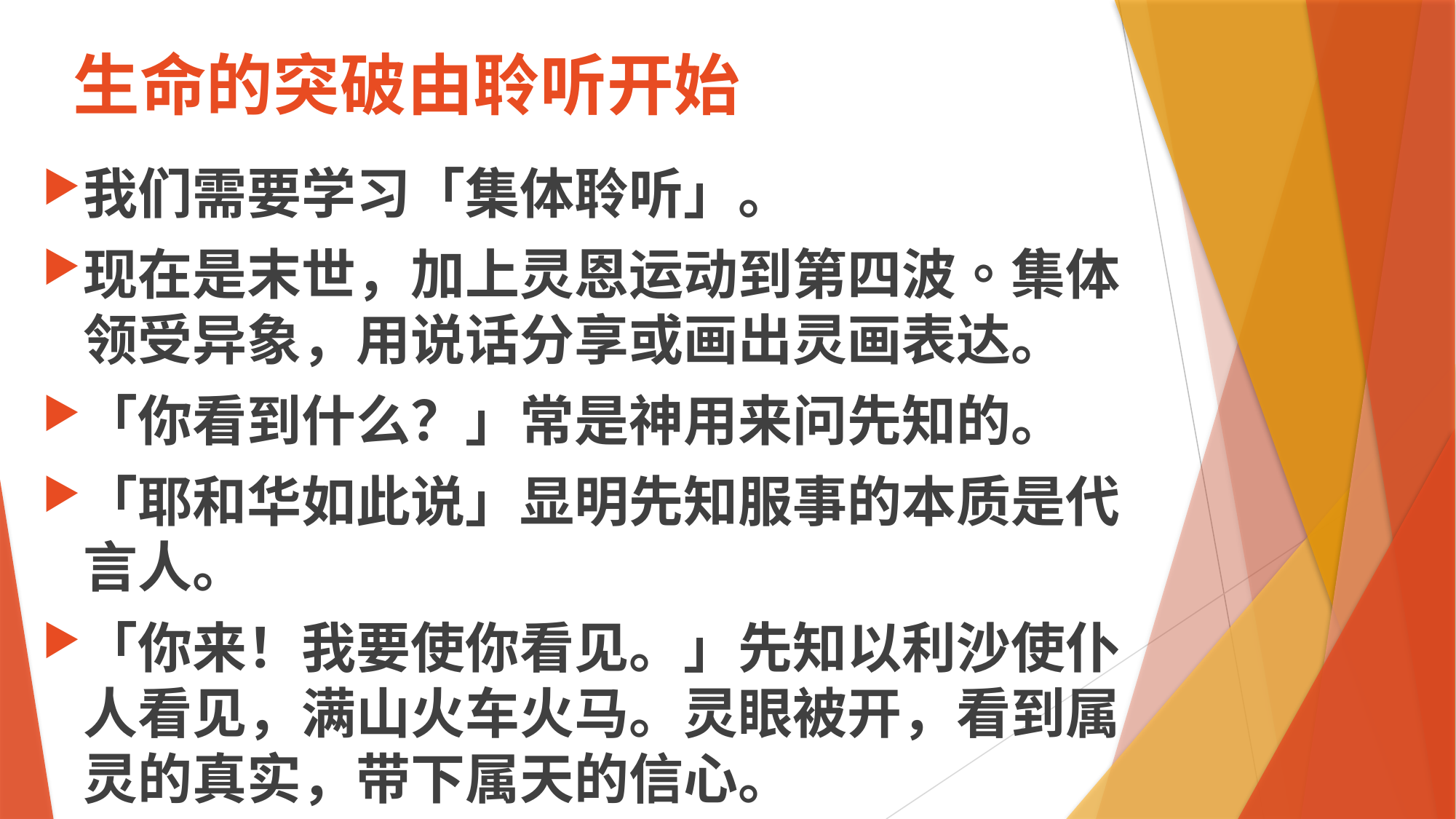

# 生命的突破由聆听开始
我们需要学习「集体聆听」。
现在是末世，加上灵恩运动到第四波。集体领受异象，用说话分享或画出灵画表达。
「你看到什么？」常是神用来问先知的。
「耶和华如此说」显明先知服事的本质是代言人。
「你来！我要使你看见。」先知以利沙使仆人看见，满山火车火马。灵眼被开，看到属灵的真实，带下属天的信心。